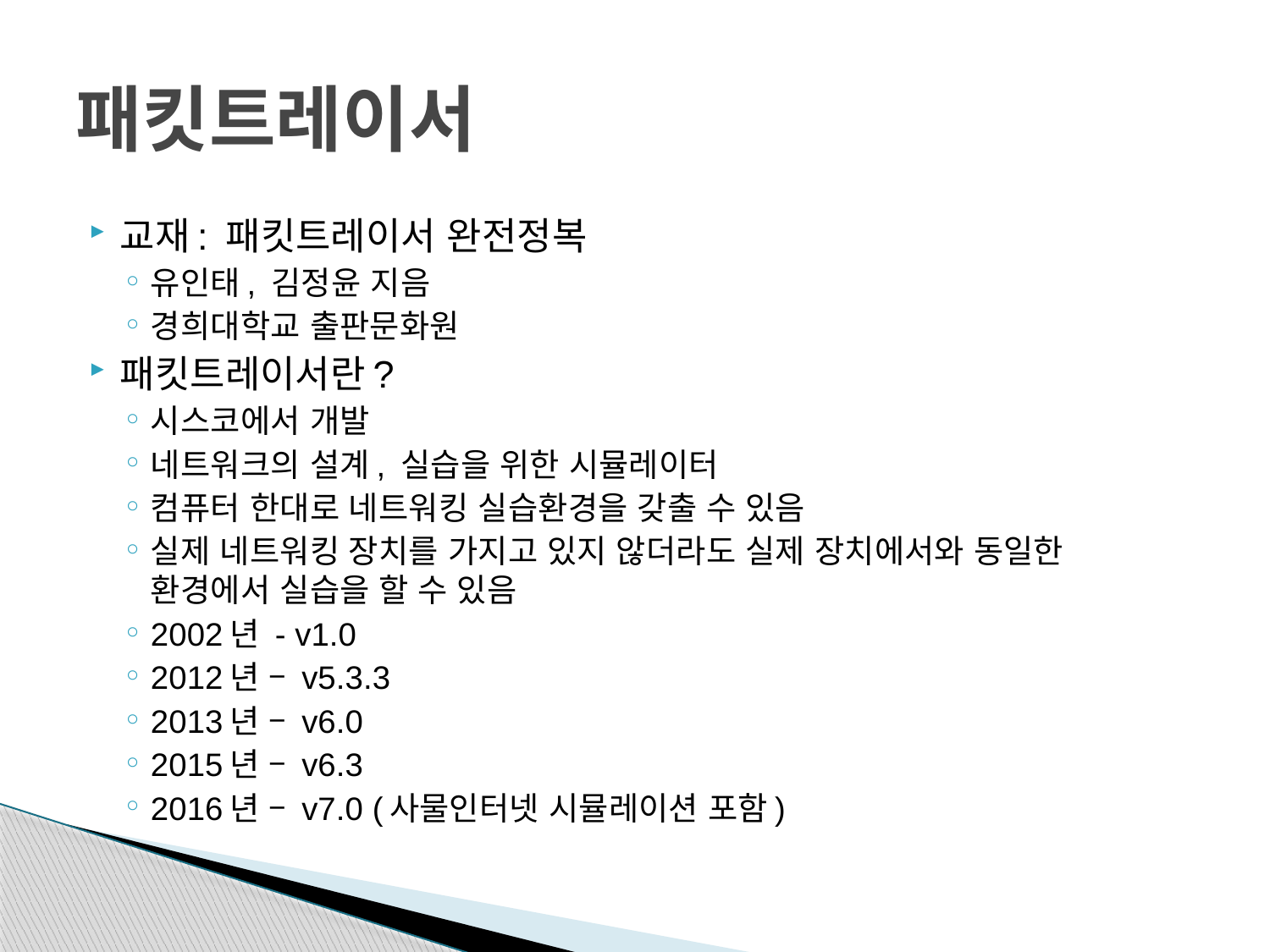

# 패킷트레이서
교재: 패킷트레이서 완전정복
유인태, 김정윤 지음
경희대학교 출판문화원
패킷트레이서란?
시스코에서 개발
네트워크의 설계, 실습을 위한 시뮬레이터
컴퓨터 한대로 네트워킹 실습환경을 갖출 수 있음
실제 네트워킹 장치를 가지고 있지 않더라도 실제 장치에서와 동일한 환경에서 실습을 할 수 있음
2002년 - v1.0
2012년 – v5.3.3
2013년 – v6.0
2015년 – v6.3
2016년 – v7.0 (사물인터넷 시뮬레이션 포함)